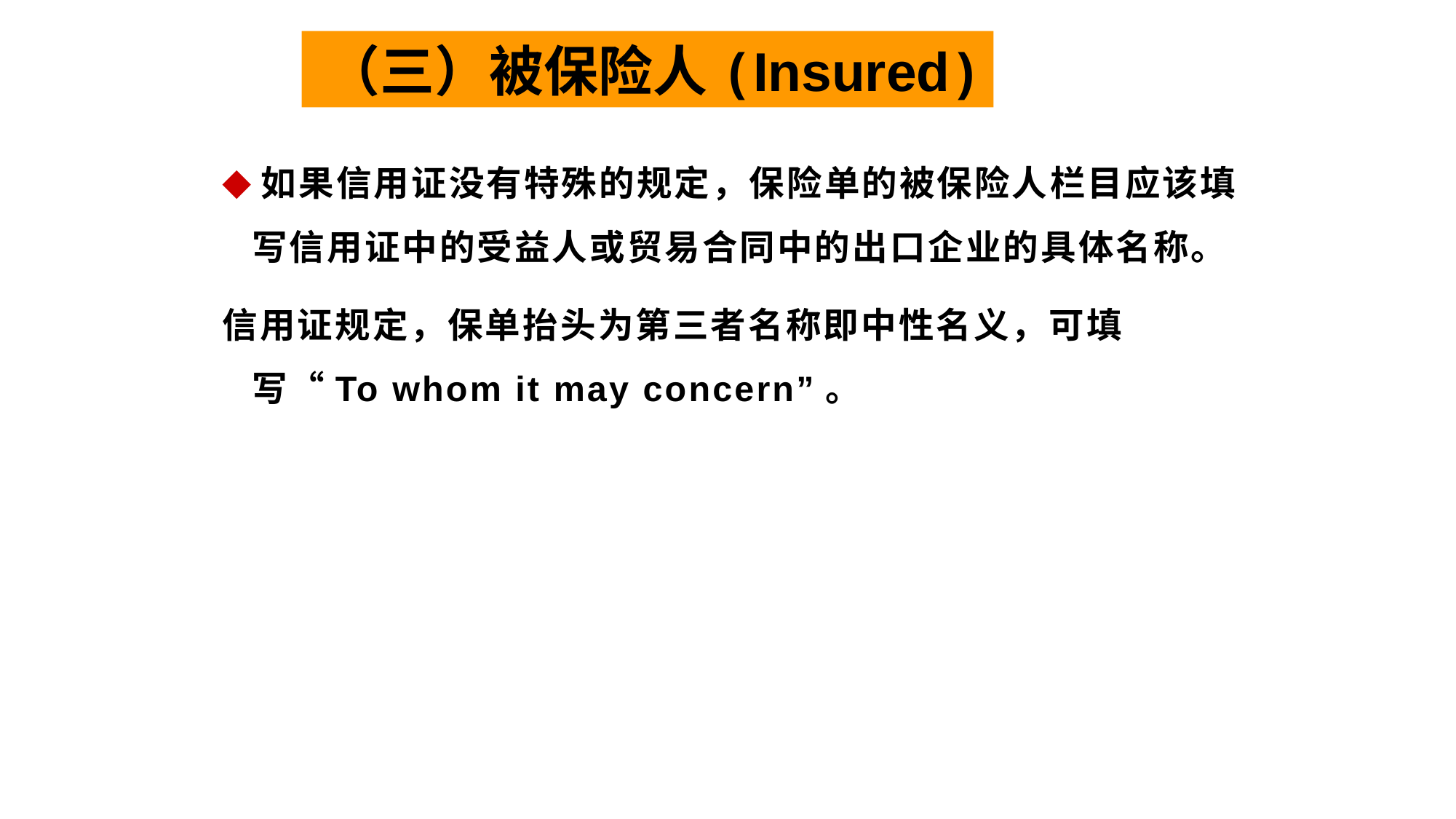

（三）被保险人(Insured)
◆如果信用证没有特殊的规定，保险单的被保险人栏目应该填写信用证中的受益人或贸易合同中的出口企业的具体名称。
信用证规定，保单抬头为第三者名称即中性名义，可填写“To whom it may concern”。